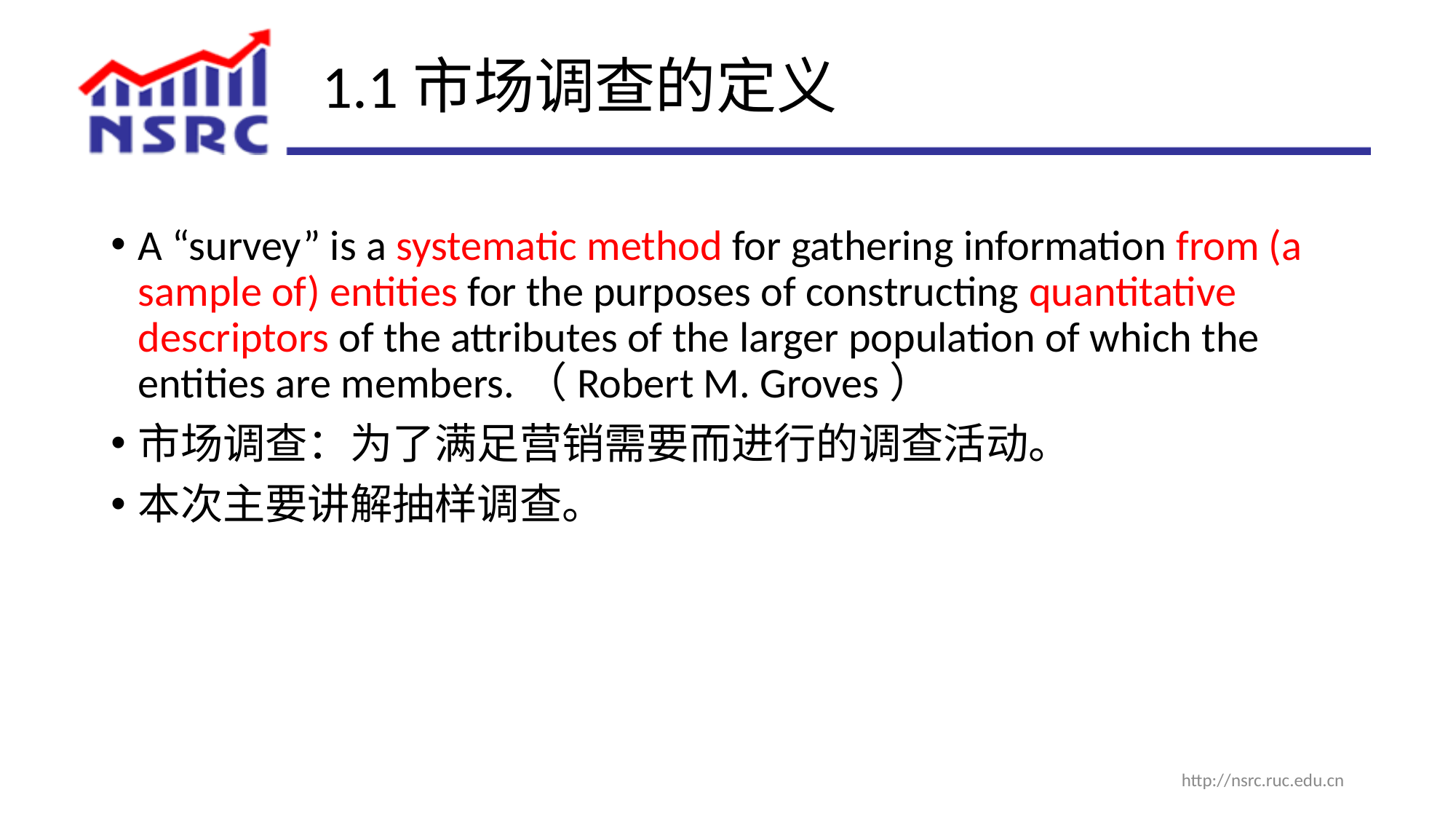

# 1.1市场调查的定义
A “survey” is a systematic method for gathering information from (a sample of) entities for the purposes of constructing quantitative descriptors of the attributes of the larger population of which the entities are members.（Robert M. Groves）
市场调查：为了满足营销需要而进行的调查活动。
本次主要讲解抽样调查。